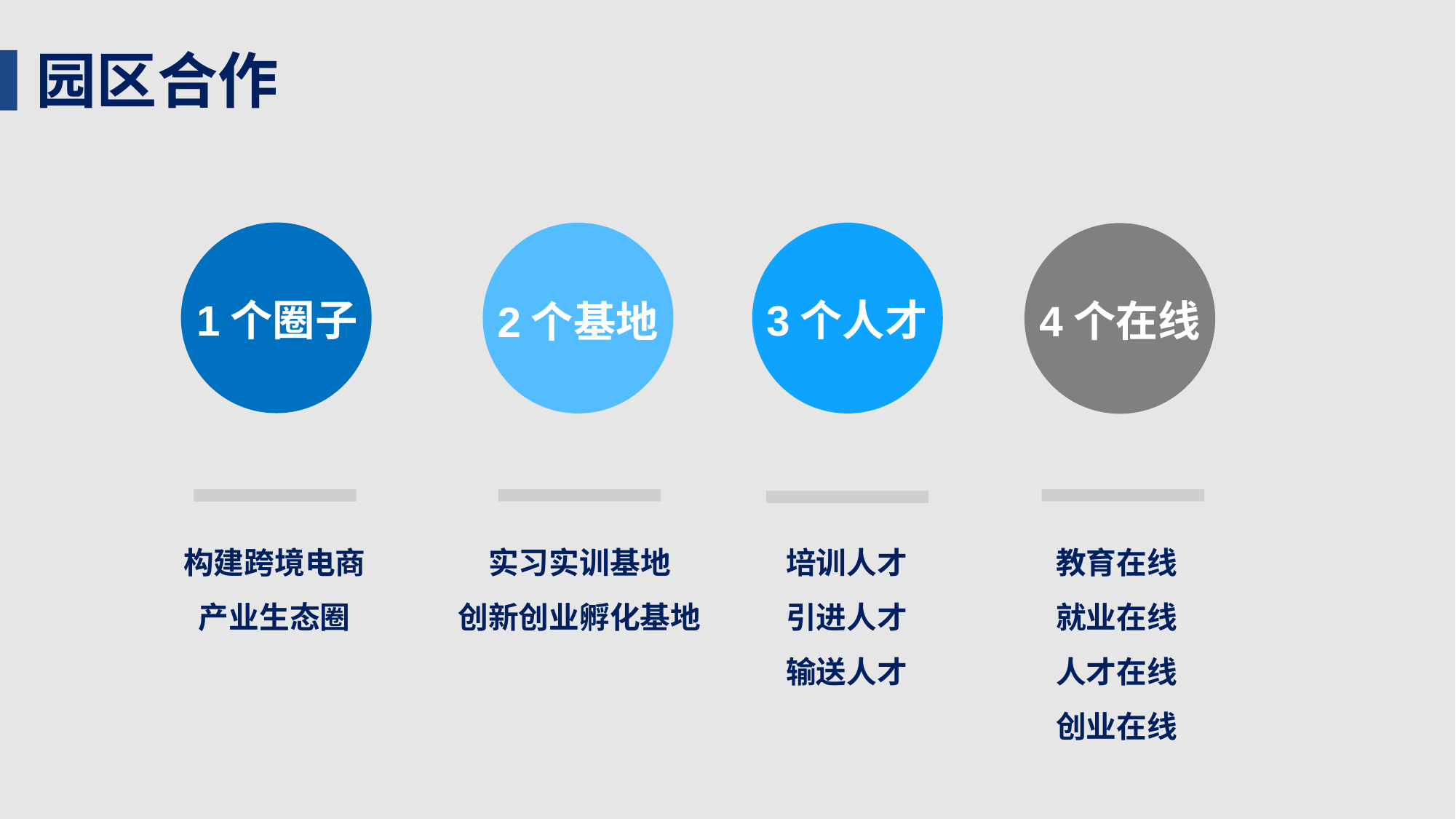

园区合作

1个圈子
3个人才
4个在线
2个基地

构建跨境电商产业生态圈
实习实训基地
创新创业孵化基地
培训人才
引进人才
输送人才
教育在线
就业在线
人才在线
创业在线